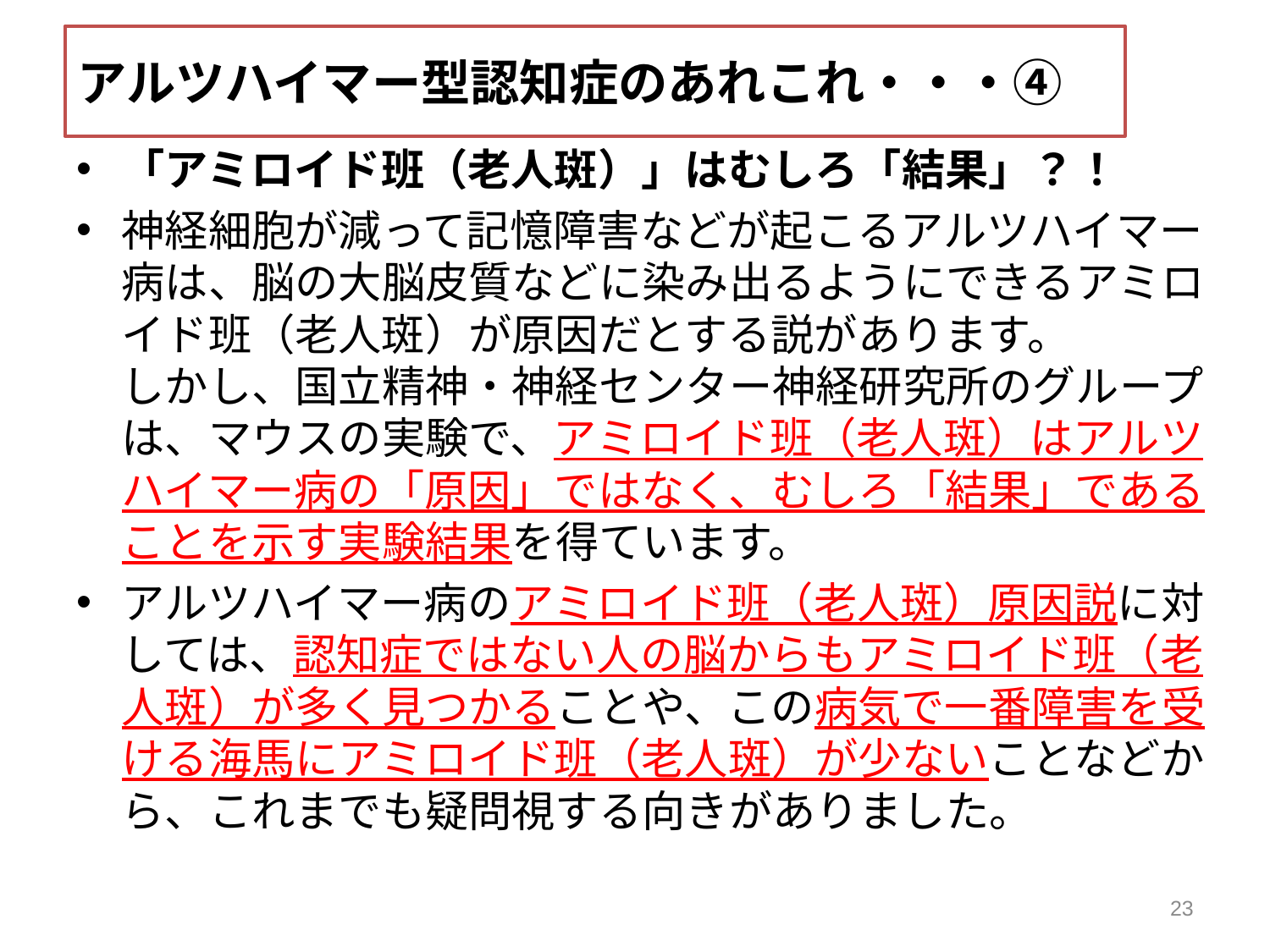

アルツハイマー型認知症のあれこれ・・・④
「アミロイド班（老人斑）」はむしろ「結果」？！
神経細胞が減って記憶障害などが起こるアルツハイマー病は、脳の大脳皮質などに染み出るようにできるアミロイド班（老人斑）が原因だとする説があります。
しかし、国立精神・神経センター神経研究所のグループは、マウスの実験で、アミロイド班（老人斑）はアルツハイマー病の「原因」ではなく、むしろ「結果」であることを示す実験結果を得ています。
アルツハイマー病のアミロイド班（老人斑）原因説に対しては、認知症ではない人の脳からもアミロイド班（老人斑）が多く見つかることや、この病気で一番障害を受ける海馬にアミロイド班（老人斑）が少ないことなどから、これまでも疑問視する向きがありました。
23